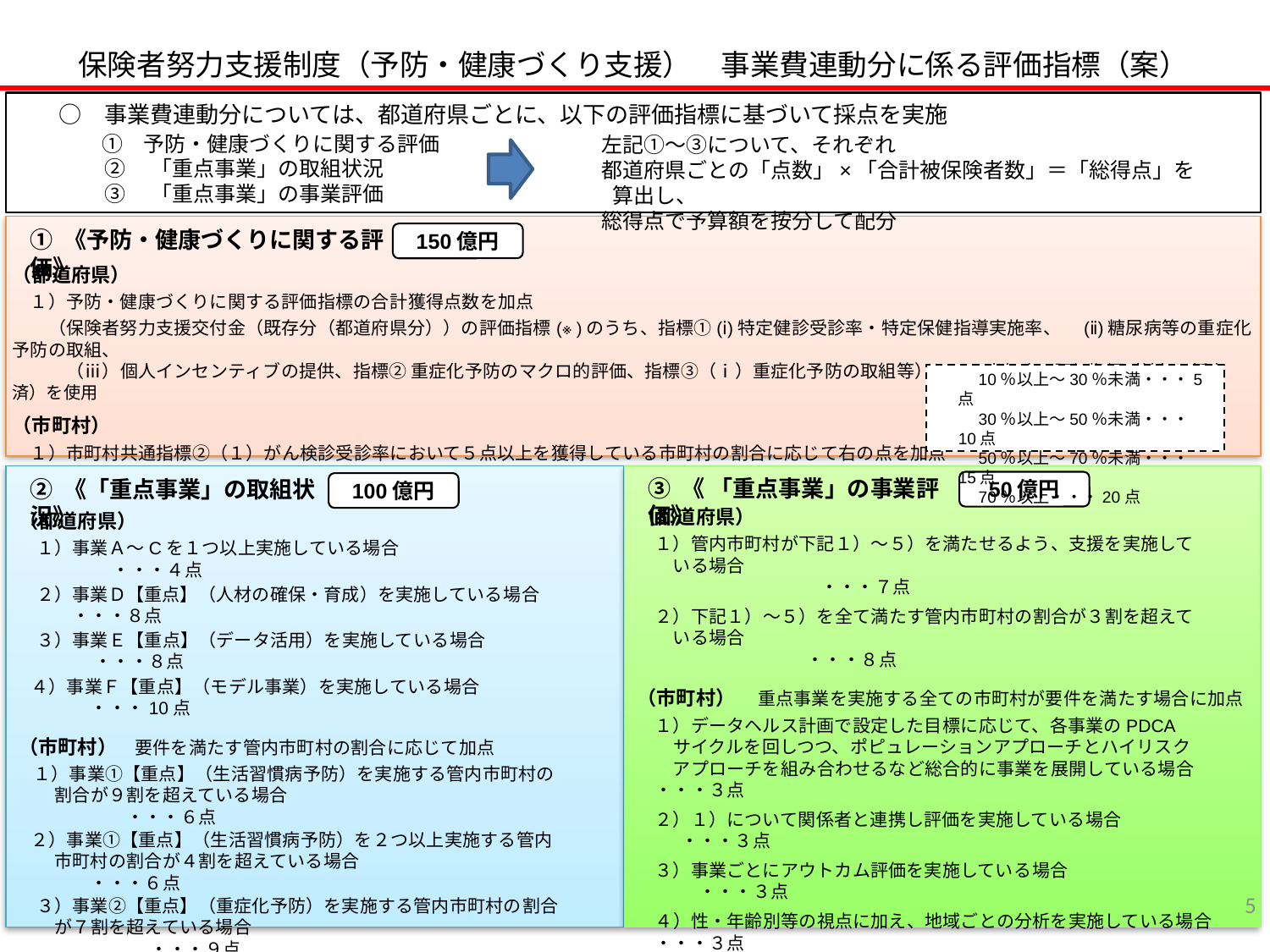

保険者努力支援制度（予防・健康づくり支援）　事業費連動分に係る評価指標（案）

　○　事業費連動分については、都道府県ごとに、以下の評価指標に基づいて採点を実施
　　①　予防・健康づくりに関する評価
　　②　 「重点事業」の取組状況
　　③　 「重点事業」の事業評価
左記①～③について、それぞれ
都道府県ごとの「点数」×「合計被保険者数」＝「総得点」を算出し、
総得点で予算額を按分して配分

① 《予防・健康づくりに関する評価》
150億円
（都道府県）

　１）予防・健康づくりに関する評価指標の合計獲得点数を加点

　　（保険者努力支援交付金（既存分（都道府県分））の評価指標(※)のうち、指標①(ⅰ)特定健診受診率・特定保健指導実施率、　(ⅱ)糖尿病等の重症化予防の取組、
　　　（ⅲ）個人インセンティブの提供、指標② 重症化予防のマクロ的評価、指標③（ⅰ）重症化予防の取組等）　　※当年度の評価指標（前年に採点済）を使用

（市町村）

　１）市町村共通指標②（１）がん検診受診率において５点以上を獲得している市町村の割合に応じて右の点を加点
　２）市町村共通指標②（２）歯科健診受診率において23点以上を獲得している市町村の割合に応じて 右の点を加点
　10％以上～30％未満・・・5点
　30％以上～50％未満・・・10点
　50％以上～70％未満・・・15点
　70％以上・・・20点

③ 《 「重点事業」の事業評価》
② 《「重点事業」の取組状況》
50億円
100億円
（都道府県）

　１）管内市町村が下記１）～５）を満たせるよう、支援を実施して
　　いる場合　　　　　　 　　　　　　　　　　　　　　　　　　　　　　　　　　　　　　　 ・・・７点

　２）下記１）～５）を全て満たす管内市町村の割合が３割を超えて
　　いる場合　　　　　　　　　　　　　　　　　　　　　　　　　　　　　　　　　　　　　  ・・・８点

（市町村） 　重点事業を実施する全ての市町村が要件を満たす場合に加点

　１）データヘルス計画で設定した目標に応じて、各事業のPDCA
　　サイクルを回しつつ、ポピュレーションアプローチとハイリスク
　　アプローチを組み合わせるなど総合的に事業を展開している場合　　・・・３点

　２）１）について関係者と連携し評価を実施している場合　　　　　　　　　  ・・・３点

　３）事業ごとにアウトカム評価を実施している場合　　　　　　　　　　　　　  ・・・３点

　４）性・年齢別等の視点に加え、地域ごとの分析を実施している場合　　・・・３点

　５）事業の計画、実施、評価にわたり、第三者の評価を受け、事業に
 　　反映している場合　　　　　　　　　　　　　　　　　　　　　　　　　　　　　　　　・・・３点

　　※　データヘルス計画に基づく保健事業の実施、個別保健事業に
　　　係るアウトカム指標の設定が前提
（都道府県）

　１）事業Ａ～Cを１つ以上実施している場合　　　　　　　　　　　　　　　　 ・・・４点

　２）事業Ｄ【重点】（人材の確保・育成）を実施している場合　　　　　　　・・・８点

　３）事業Ｅ【重点】（データ活用）を実施している場合　　　　　　　　　　　 ・・・８点

  ４）事業Ｆ【重点】（モデル事業）を実施している場合　　　　　　　　　　　・・・10点

（市町村）　要件を満たす管内市町村の割合に応じて加点

　１）事業①【重点】（生活習慣病予防）を実施する管内市町村の
　　割合が９割を超えている場合 　　　　　　　　　　　　　　　　　　　　　　　・・・６点

  ２）事業①【重点】（生活習慣病予防）を２つ以上実施する管内
　　市町村の割合が４割を超えている場合　 　　　　　　　　　　　　　　　　・・・６点

　３）事業②【重点】（重症化予防）を実施する管内市町村の割合
　　が７割を超えている場合　　　　　　　　　　   　　　 　　　　　　　　　　  　・・・９点

　４）事業④ 【重点】（モデル事業）を実施 又は 都道府県国保
　　ヘルスアップ支援事業の事業Ｆ【重点】（モデル事業）に参画
　　している管内市町村の割合が３割を超えている場合　　　　　　　　　 ・・・９点

　※　データヘルス計画に基づく保健事業の実施、個別保健事業に
　　係るアウトカム指標の設定が前提
5